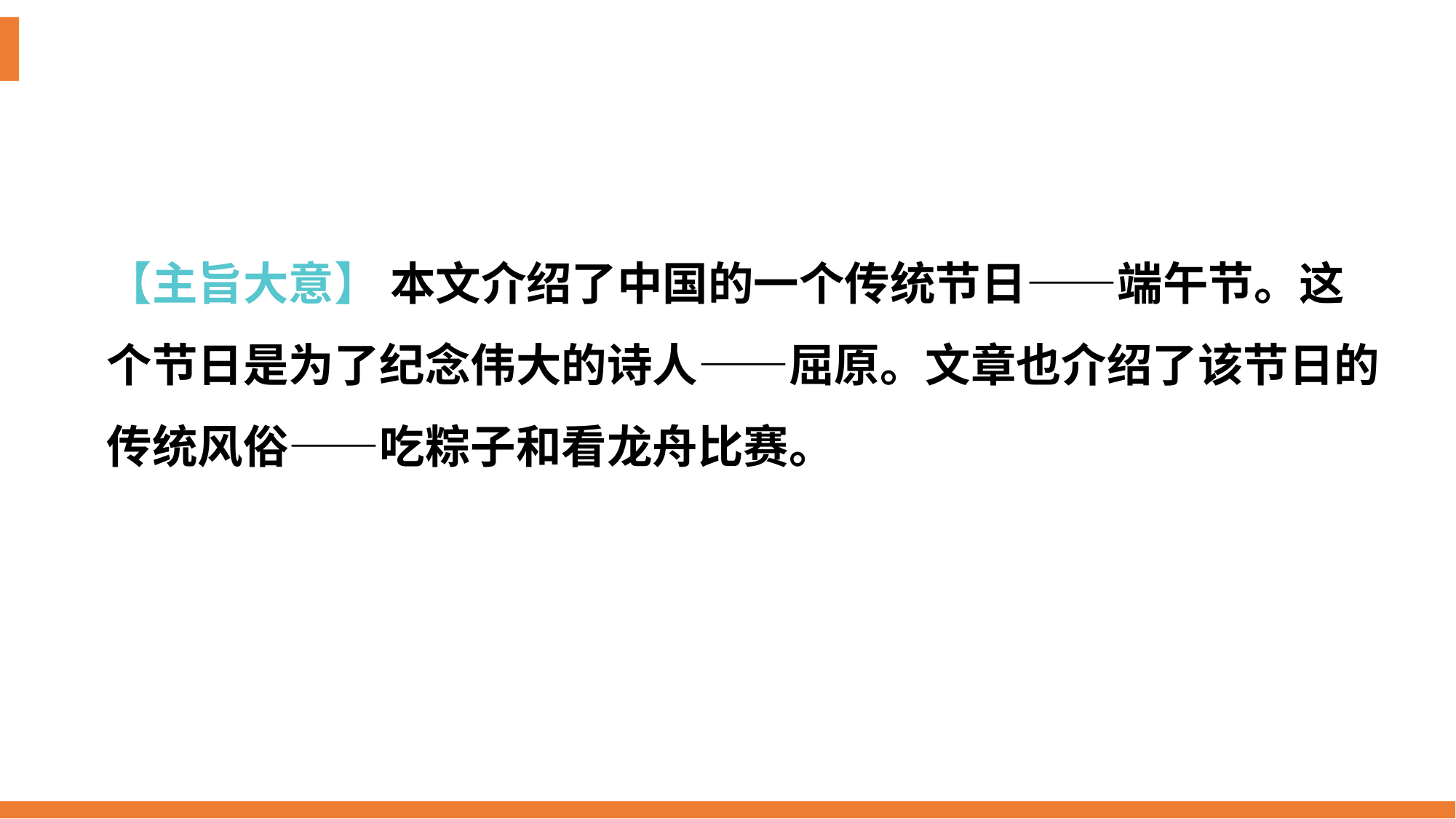

【主旨大意】 本文介绍了中国的一个传统节日——端午节。这个节日是为了纪念伟大的诗人——屈原。文章也介绍了该节日的传统风俗——吃粽子和看龙舟比赛。